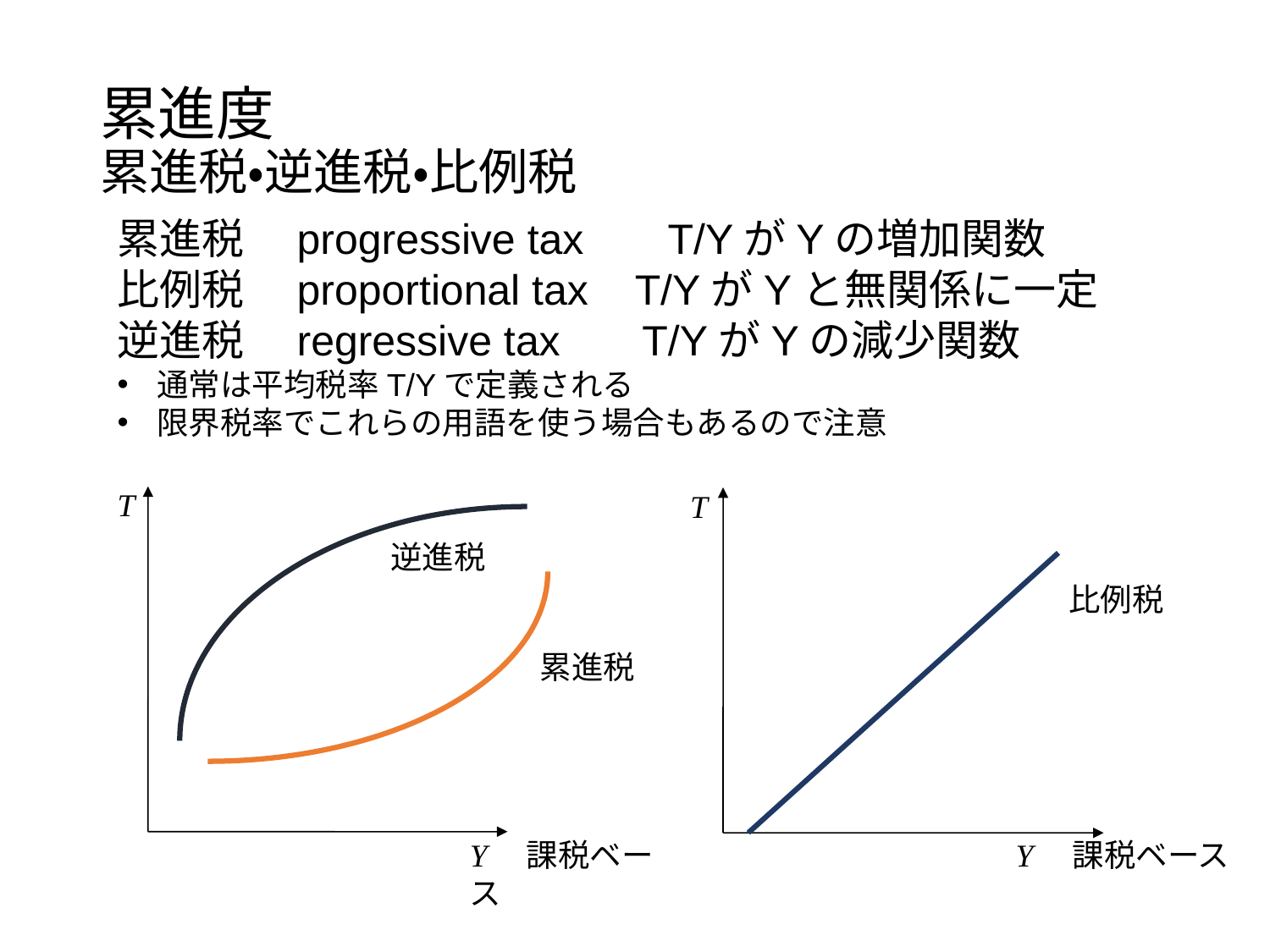

# 累進度 累進税・逆進税・比例税
累進税　progressive tax 　 T/YがYの増加関数
比例税　proportional tax    T/YがYと無関係に一定
逆進税　regressive tax       T/YがYの減少関数
通常は平均税率T/Yで定義される
限界税率でこれらの用語を使う場合もあるので注意
T

Y　課税ベース

T

Y　課税ベース

逆進税

比例税
累進税